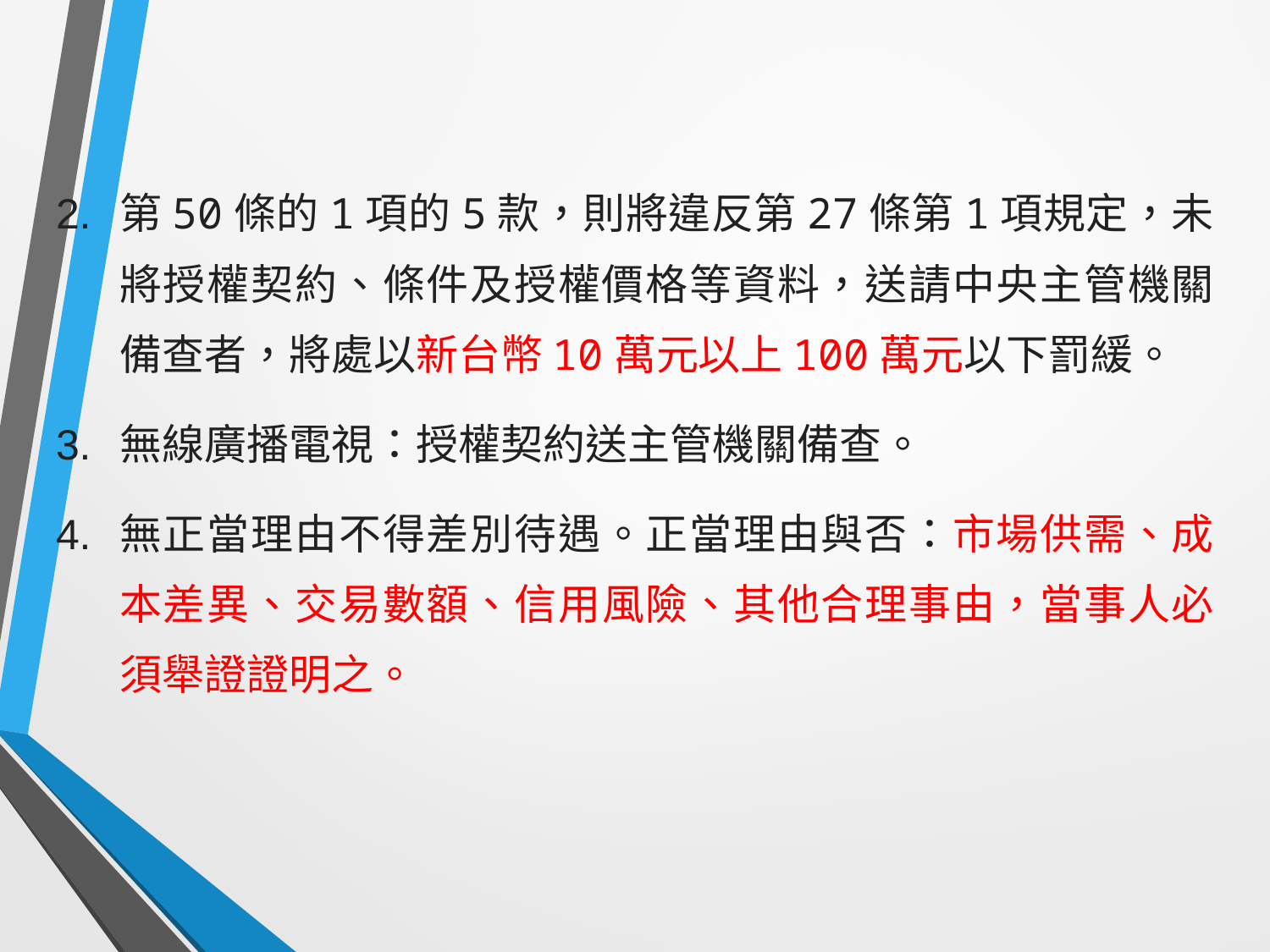

#
第50條的1項的5款，則將違反第27條第1項規定，未將授權契約、條件及授權價格等資料，送請中央主管機關備查者，將處以新台幣10萬元以上100萬元以下罰緩。
無線廣播電視：授權契約送主管機關備查。
無正當理由不得差別待遇。正當理由與否：市場供需、成本差異、交易數額、信用風險、其他合理事由，當事人必須舉證證明之。